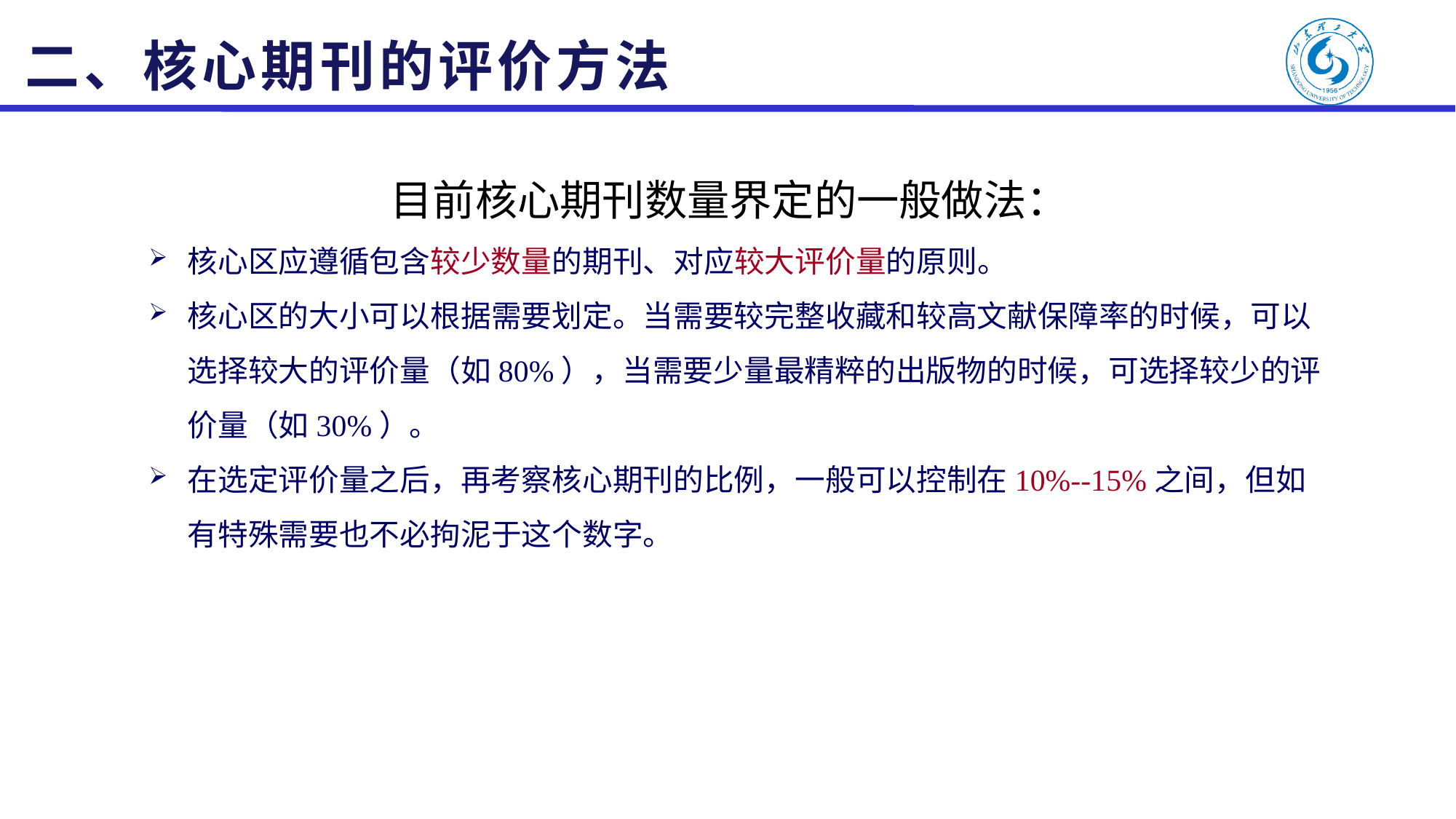

# 二、核心期刊的评价方法
目前核心期刊数量界定的一般做法：
核心区应遵循包含较少数量的期刊、对应较大评价量的原则。
核心区的大小可以根据需要划定。当需要较完整收藏和较高文献保障率的时候，可以选择较大的评价量（如80%），当需要少量最精粹的出版物的时候，可选择较少的评价量（如30%）。
在选定评价量之后，再考察核心期刊的比例，一般可以控制在10%--15%之间，但如有特殊需要也不必拘泥于这个数字。